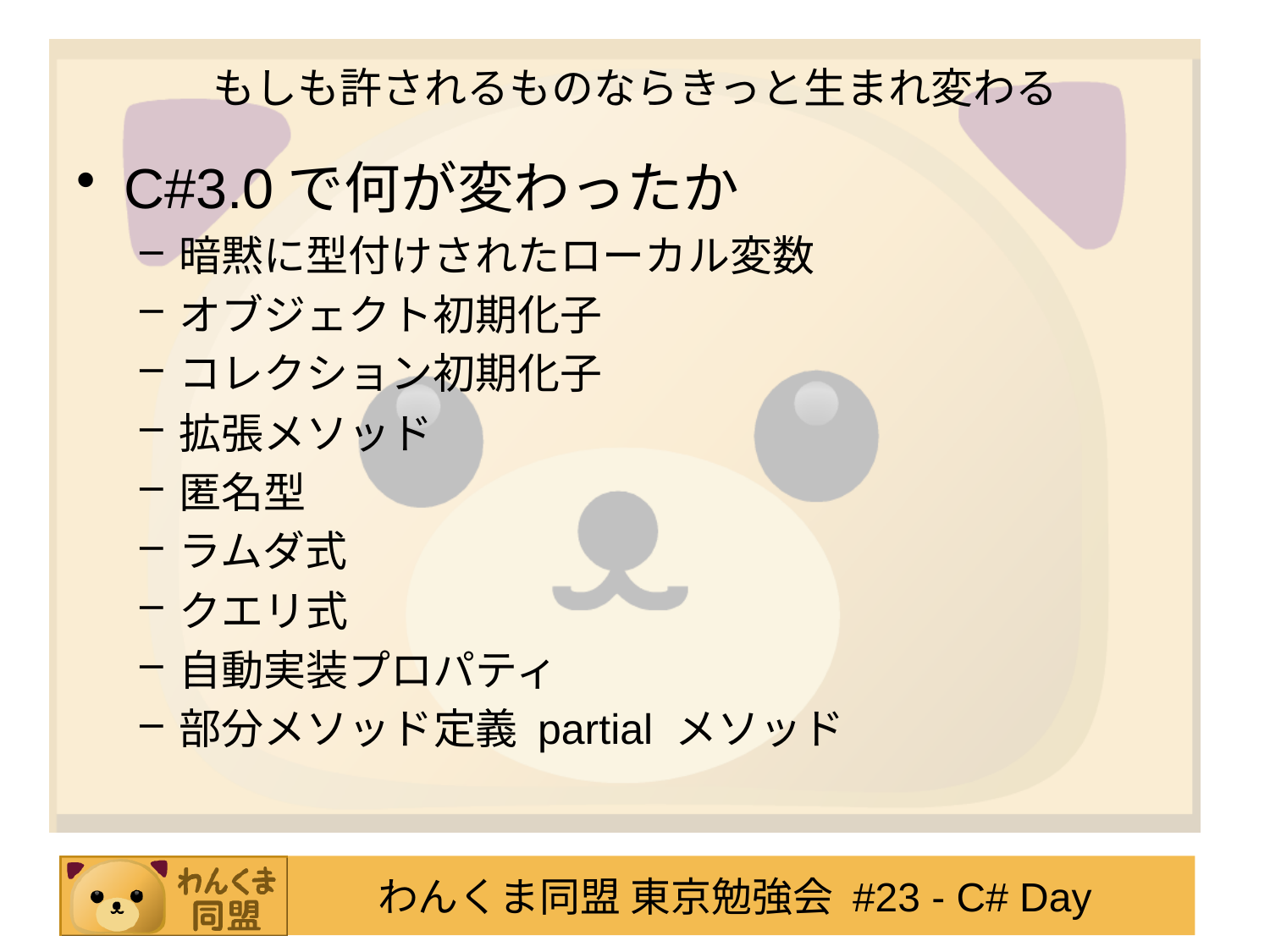

# もしも許されるものならきっと生まれ変わる
C#3.0で何が変わったか
暗黙に型付けされたローカル変数
オブジェクト初期化子
コレクション初期化子
拡張メソッド
匿名型
ラムダ式
クエリ式
自動実装プロパティ
部分メソッド定義 partial メソッド